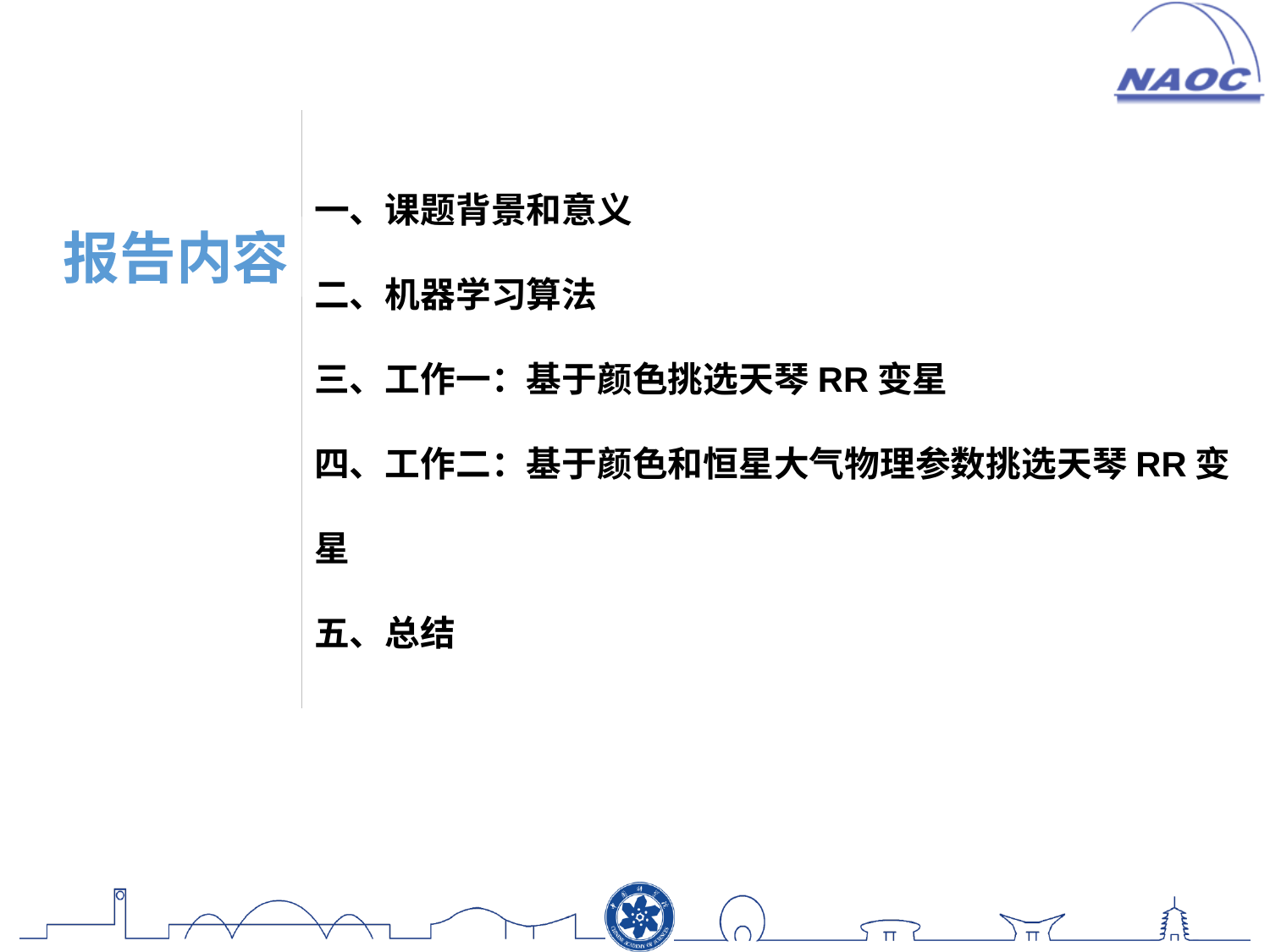

一、课题背景和意义
二、机器学习算法
三、工作一：基于颜色挑选天琴RR变星
四、工作二：基于颜色和恒星大气物理参数挑选天琴RR变星
五、总结

报告内容